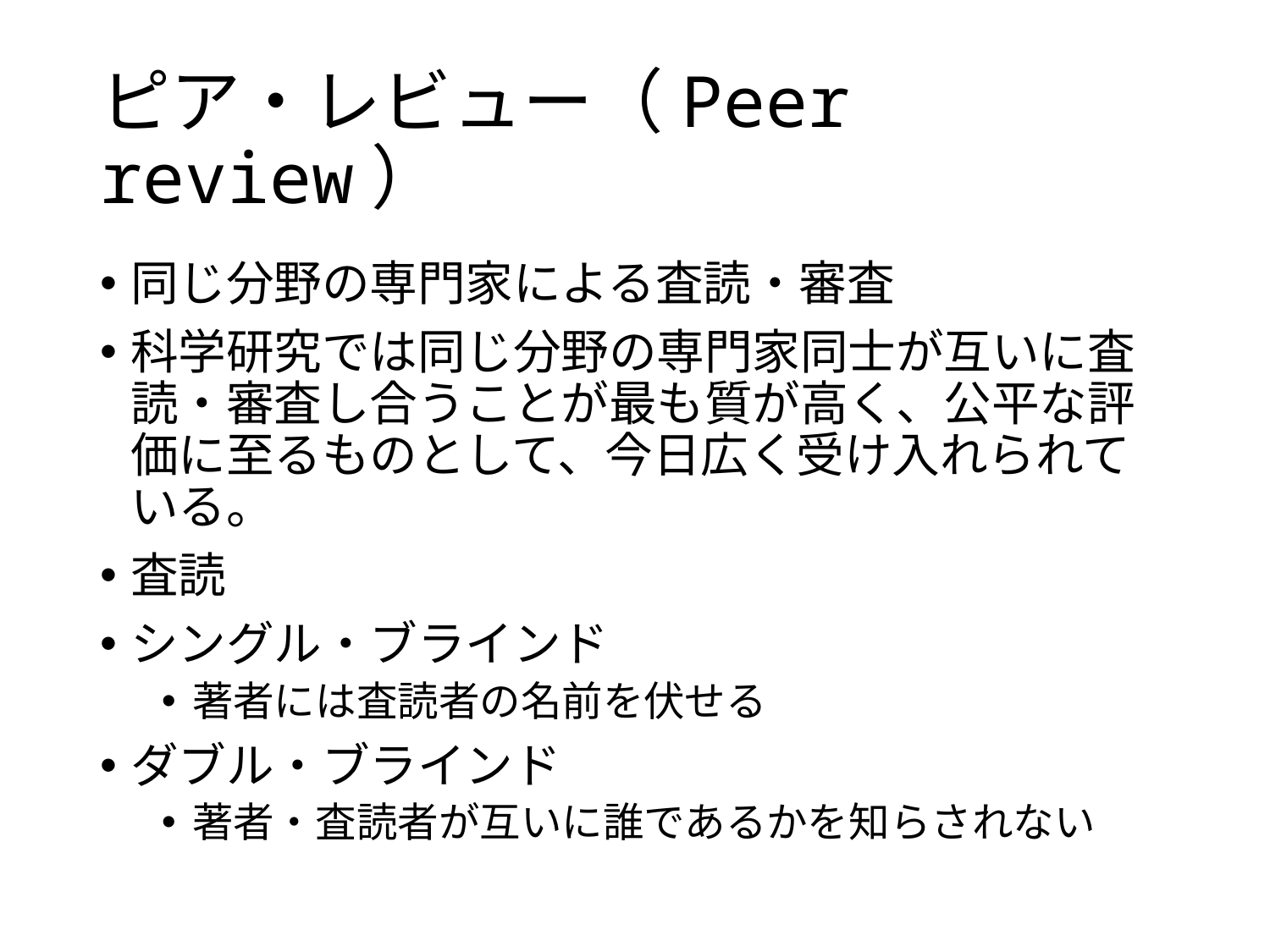

# ピア・レビュー（Peer review）
同じ分野の専門家による査読・審査
科学研究では同じ分野の専門家同士が互いに査読・審査し合うことが最も質が高く、公平な評価に至るものとして、今日広く受け入れられている。
査読
シングル・ブラインド
著者には査読者の名前を伏せる
ダブル・ブラインド
著者・査読者が互いに誰であるかを知らされない